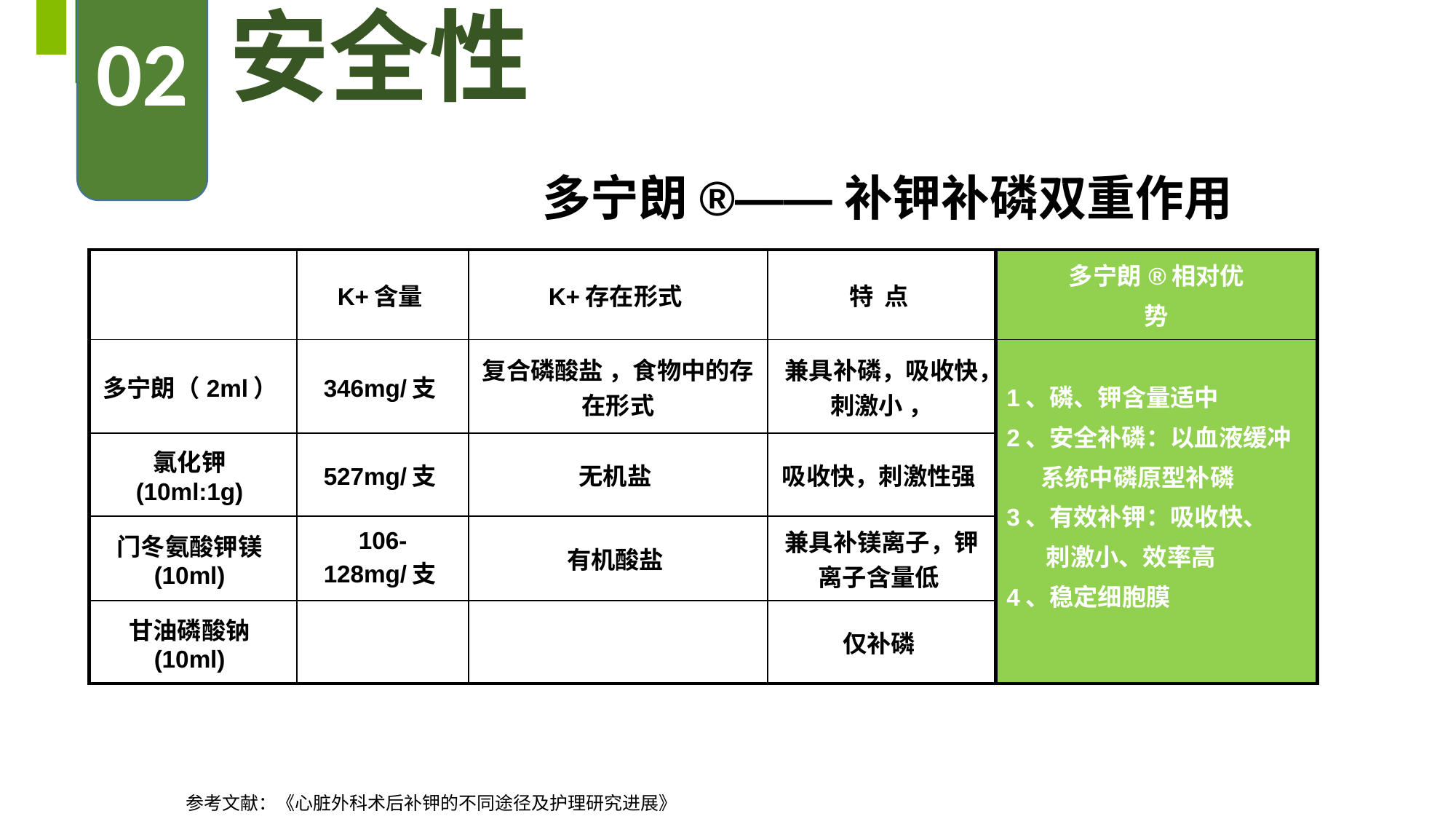

02
安全性
多宁朗®——补钾补磷双重作用
|  | K+含量 | K+存在形式 | 特 点 | 多宁朗®相对优 势 |
| --- | --- | --- | --- | --- |
| 多宁朗（2ml） | 346mg/支 | 复合磷酸盐 ，食物中的存在形式 | 兼具补磷，吸收快，刺激小 ， | 1、磷、钾含量适中 2、安全补磷：以血液缓冲 系统中磷原型补磷 3、有效补钾：吸收快、 刺激小、效率高 4、稳定细胞膜 |
| 氯化钾(10ml:1g) | 527mg/支 | 无机盐 | 吸收快，刺激性强 |  |
| 门冬氨酸钾镁(10ml) | 106-128mg/支 | 有机酸盐 | 兼具补镁离子，钾离子含量低 |  |
| 甘油磷酸钠(10ml) |  |  | 仅补磷 |  |
参考文献：《心脏外科术后补钾的不同途径及护理研究进展》